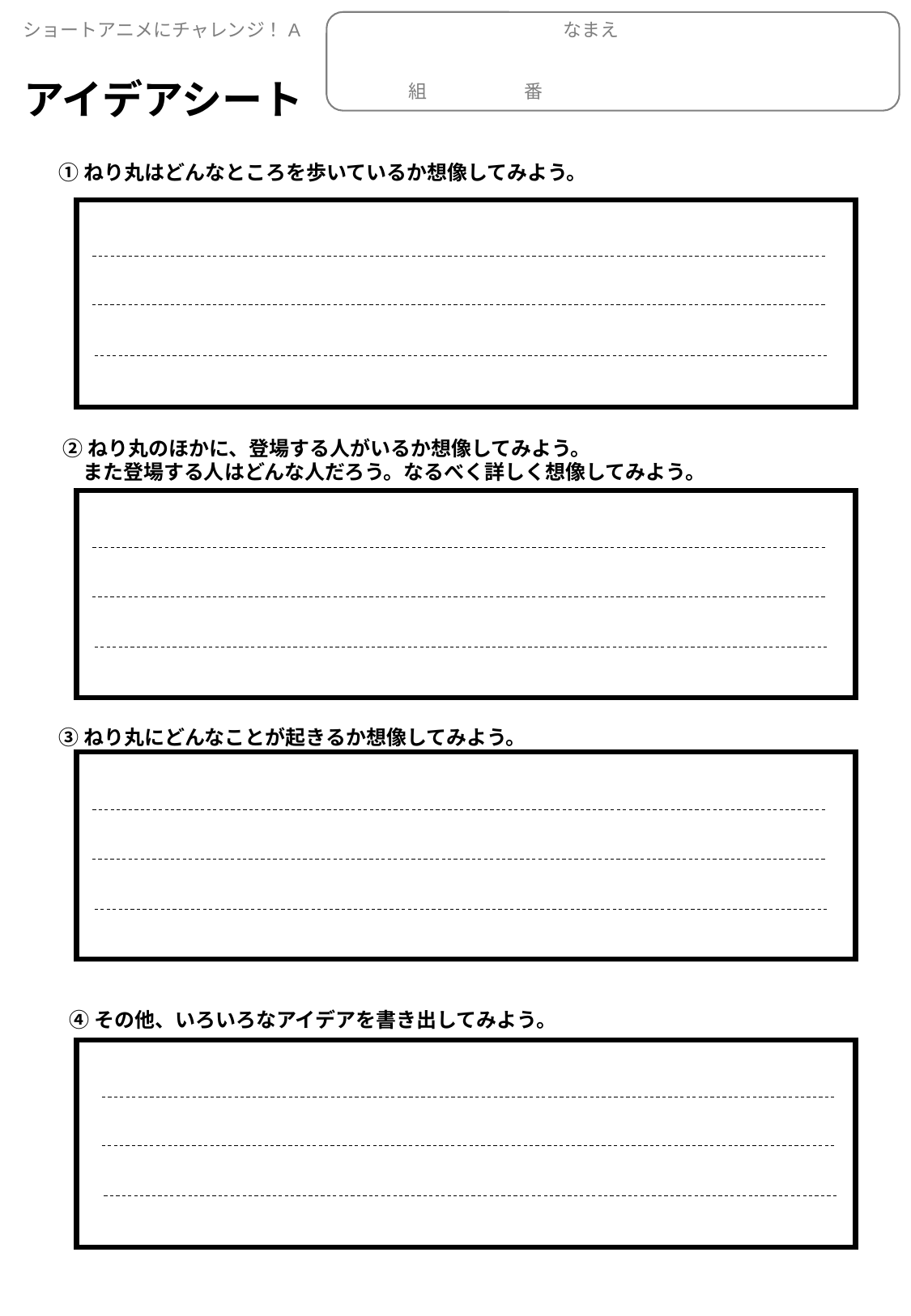

ショートアニメにチャレンジ！A

なまえ
アイデアシート
組
番
①ねり丸はどんなところを歩いているか想像してみよう。

②ねり丸のほかに、登場する人がいるか想像してみよう。
　また登場する人はどんな人だろう。なるべく詳しく想像してみよう。

③ねり丸にどんなことが起きるか想像してみよう。

④その他、いろいろなアイデアを書き出してみよう。